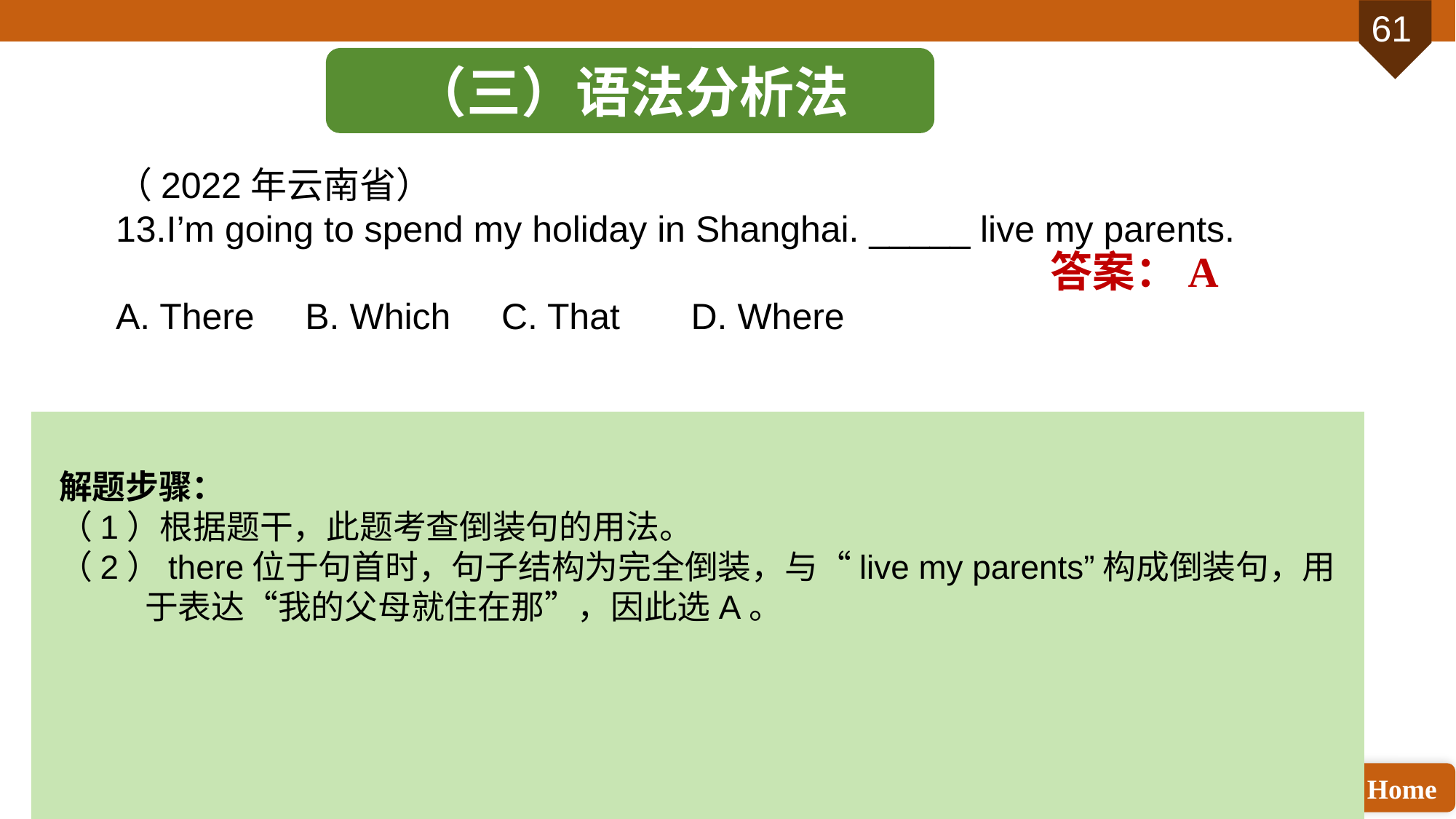

（三）语法分析法
（2022年云南省）
13.I’m going to spend my holiday in Shanghai. _____ live my parents.

A. There     B. Which     C. That       D. Where
 答案：A

解题步骤：
（1）根据题干，此题考查倒装句的用法。
（2）there位于句首时，句子结构为完全倒装，与“live my parents”构成倒装句，用于表达“我的父母就住在那”，因此选A。